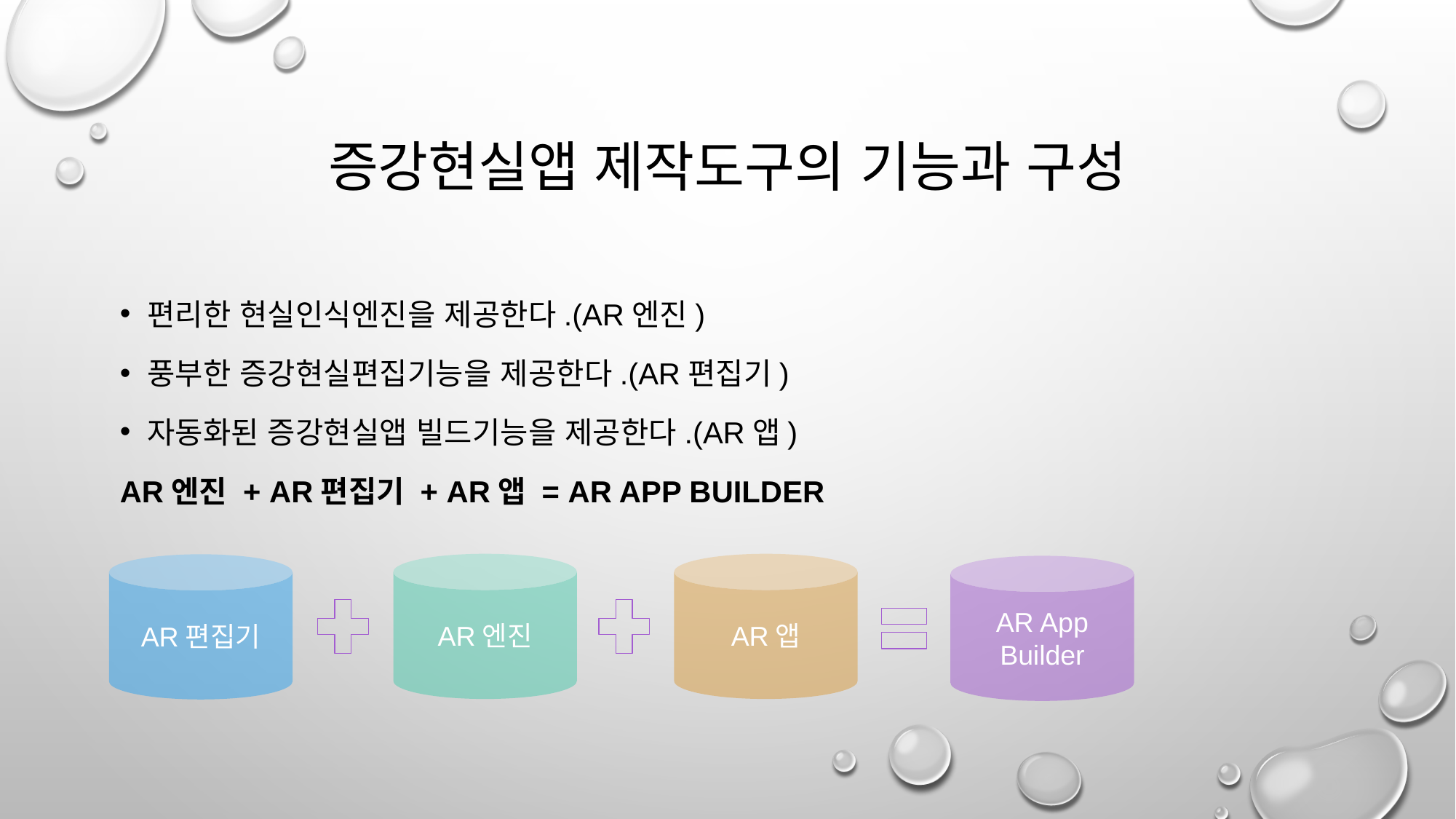

# 증강현실앱 제작도구의 기능과 구성
편리한 현실인식엔진을 제공한다.(AR엔진)
풍부한 증강현실편집기능을 제공한다.(AR편집기)
자동화된 증강현실앱 빌드기능을 제공한다.(AR앱)
AR엔진 + AR편집기 + AR앱 = AR App Builder
AR엔진
AR앱
AR편집기
AR App Builder